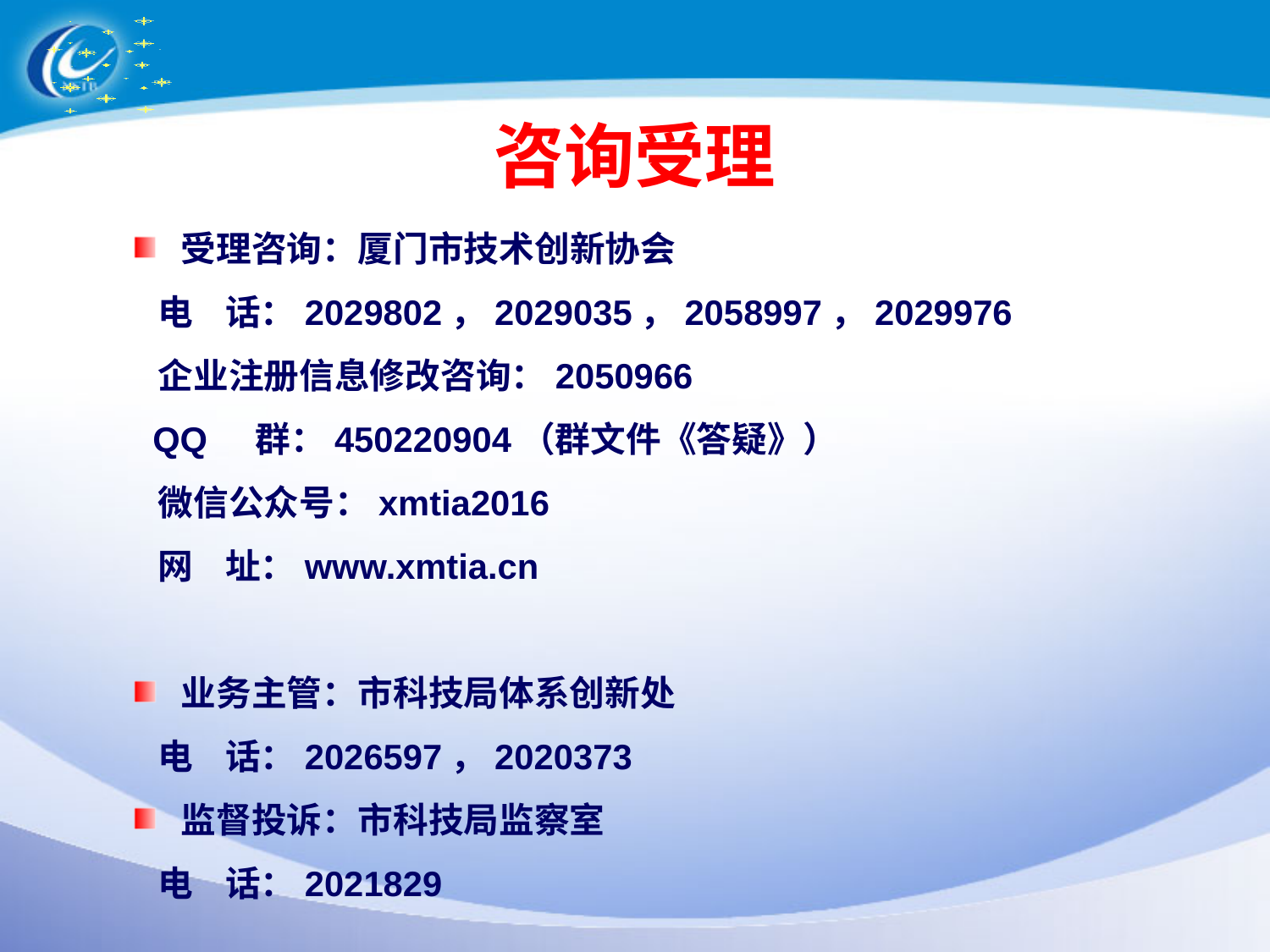

咨询受理
受理咨询：厦门市技术创新协会
  电    话：2029802，2029035，2058997，2029976
  企业注册信息修改咨询：2050966
  QQ    群：450220904（群文件《答疑》）
  微信公众号：xmtia2016
  网    址：www.xmtia.cn

业务主管：市科技局体系创新处
  电    话：2026597，2020373
监督投诉：市科技局监察室
  电    话：2021829